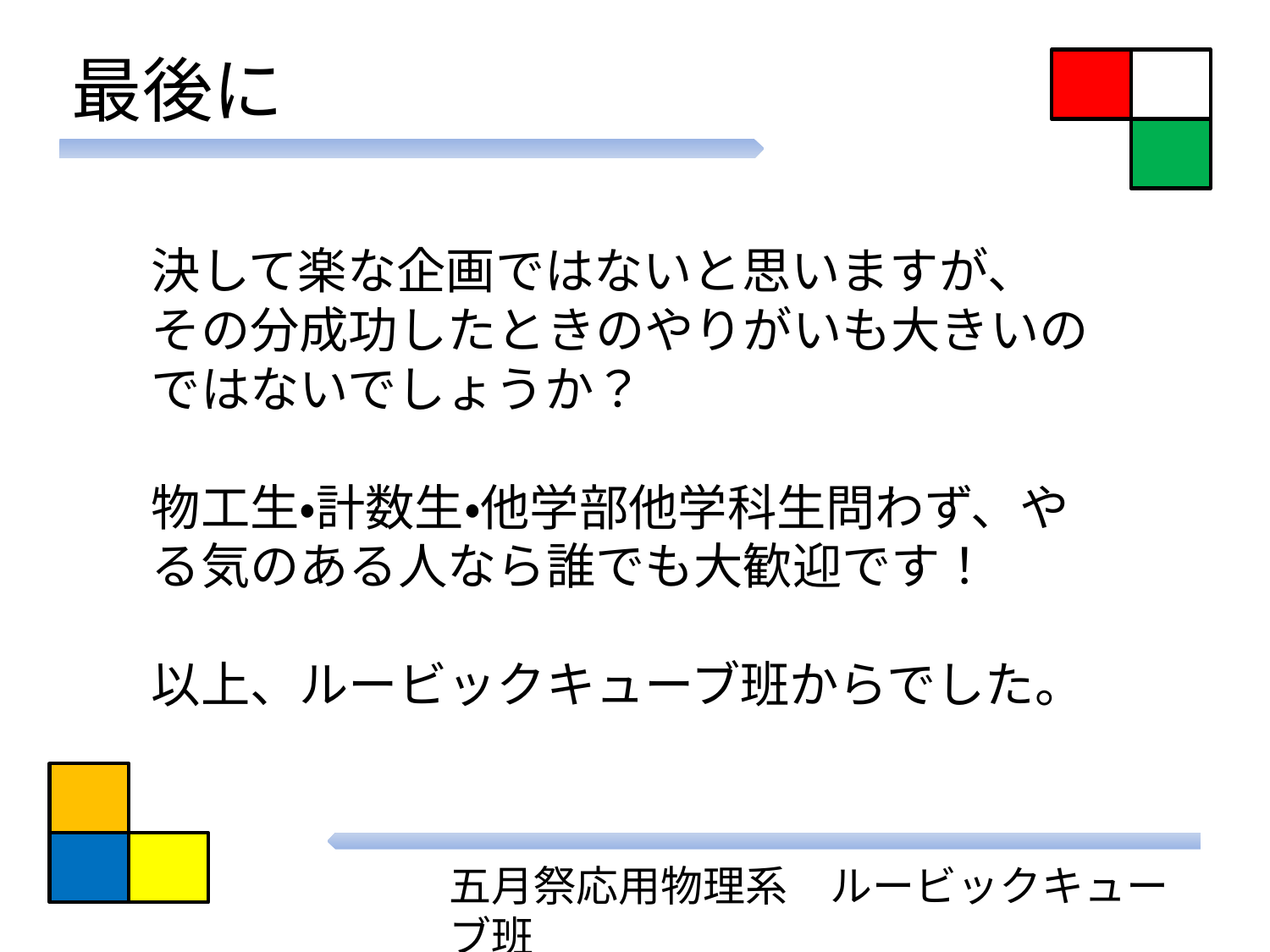

最後に

# 決して楽な企画ではないと思いますが、 その分成功したときのやりがいも大きいのではないでしょうか？ 物工生・計数生・他学部他学科生問わず、やる気のある人なら誰でも大歓迎です！ 以上、ルービックキューブ班からでした。

五月祭応用物理系　ルービックキューブ班